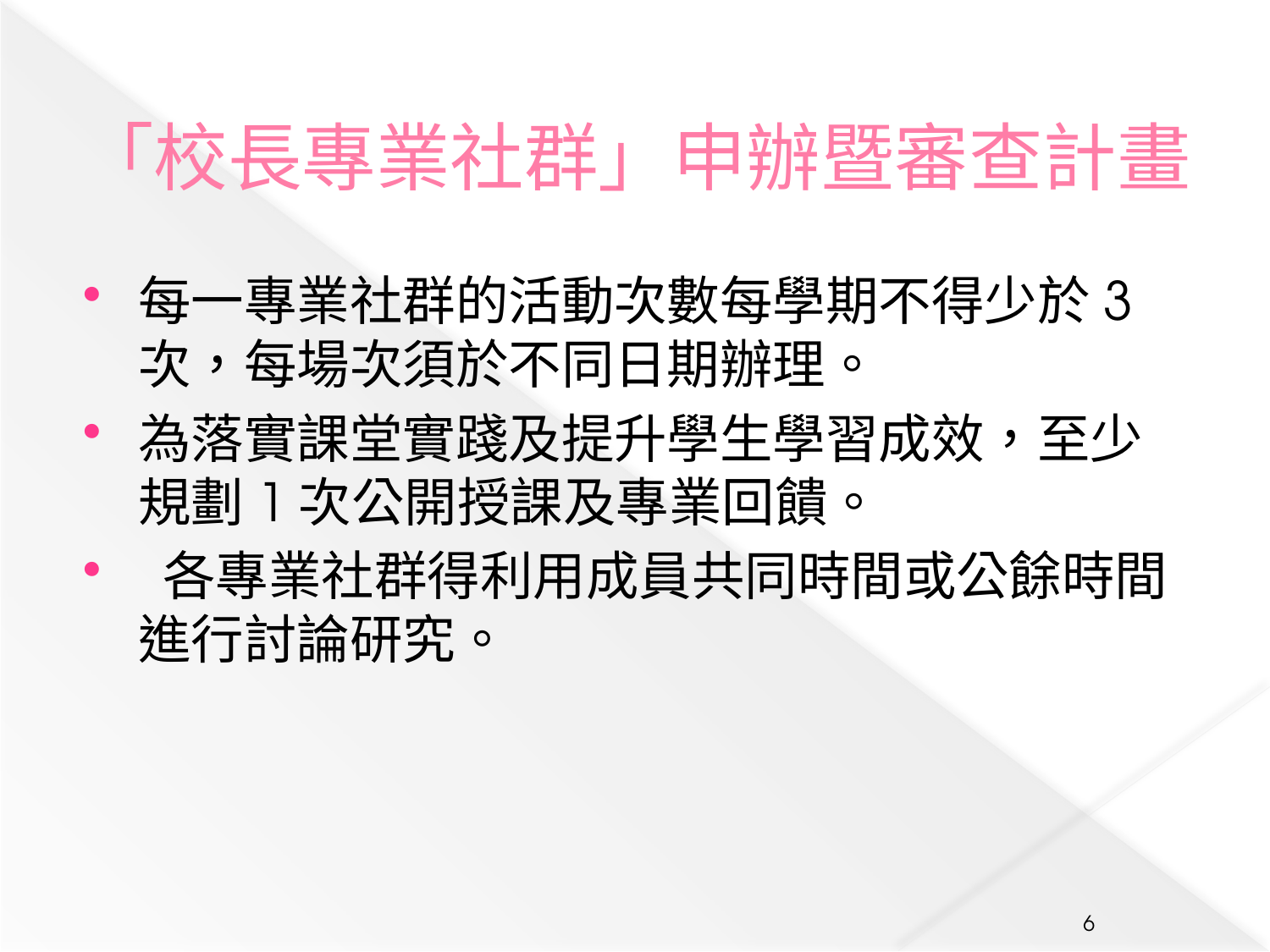

「校長專業社群」申辦暨審查計畫
每一專業社群的活動次數每學期不得少於3次，每場次須於不同日期辦理。
為落實課堂實踐及提升學生學習成效，至少規劃1次公開授課及專業回饋。
 各專業社群得利用成員共同時間或公餘時間進行討論研究。

6